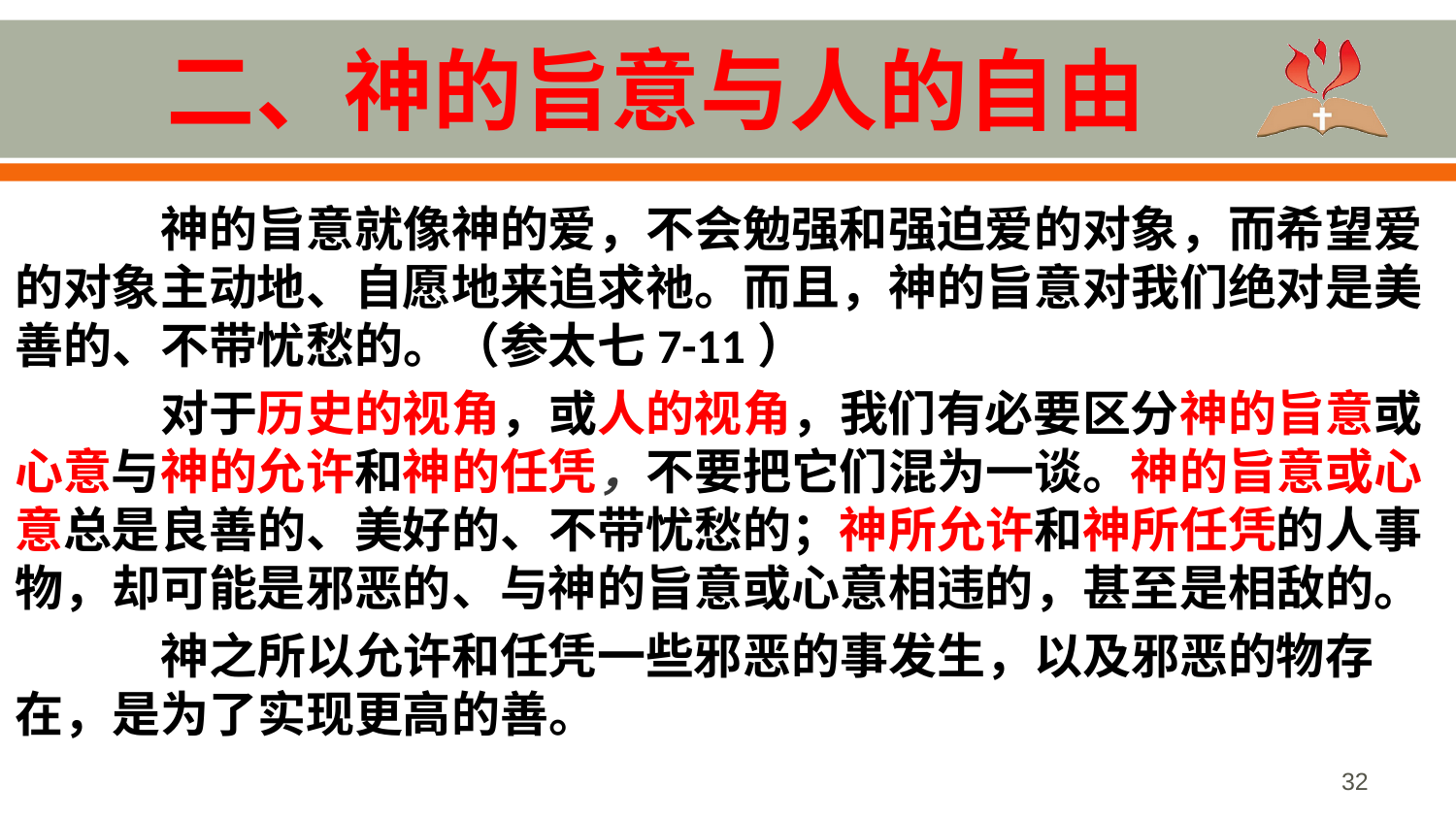

# 二、神的旨意与人的自由
	神的旨意就像神的爱，不会勉强和强迫爱的对象，而希望爱的对象主动地、自愿地来追求祂。而且，神的旨意对我们绝对是美善的、不带忧愁的。（参太七7-11）
	对于历史的视角，或人的视角，我们有必要区分神的旨意或心意与神的允许和神的任凭，不要把它们混为一谈。神的旨意或心意总是良善的、美好的、不带忧愁的；神所允许和神所任凭的人事物，却可能是邪恶的、与神的旨意或心意相违的，甚至是相敌的。
	神之所以允许和任凭一些邪恶的事发生，以及邪恶的物存在，是为了实现更高的善。
32